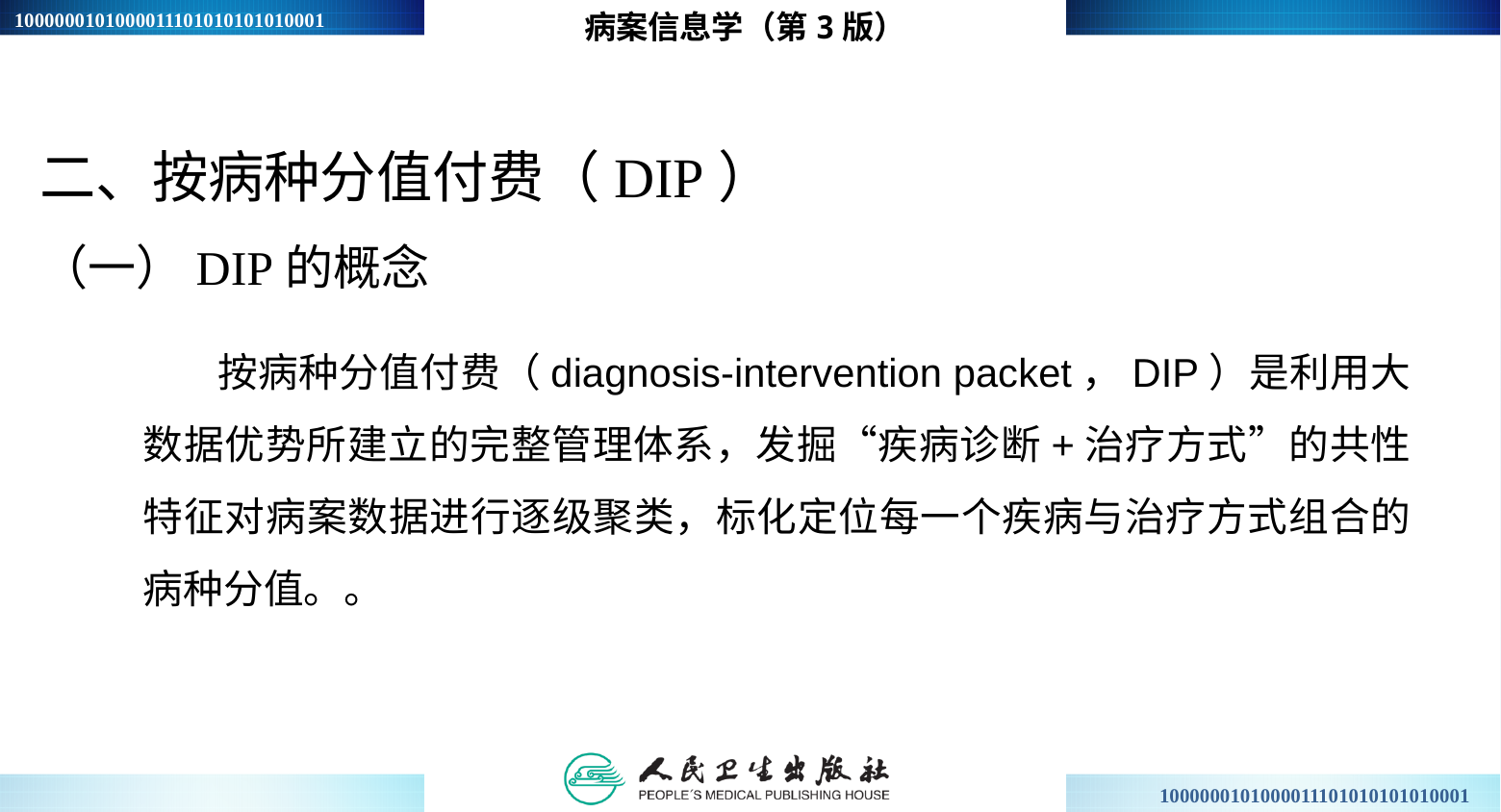

病案信息学（第3版）
二、按病种分值付费（DIP）
（一）DIP的概念

       按病种分值付费（diagnosis-intervention packet，DIP）是利用大数据优势所建立的完整管理体系，发掘“疾病诊断+治疗方式”的共性特征对病案数据进行逐级聚类，标化定位每一个疾病与治疗方式组合的病种分值。。